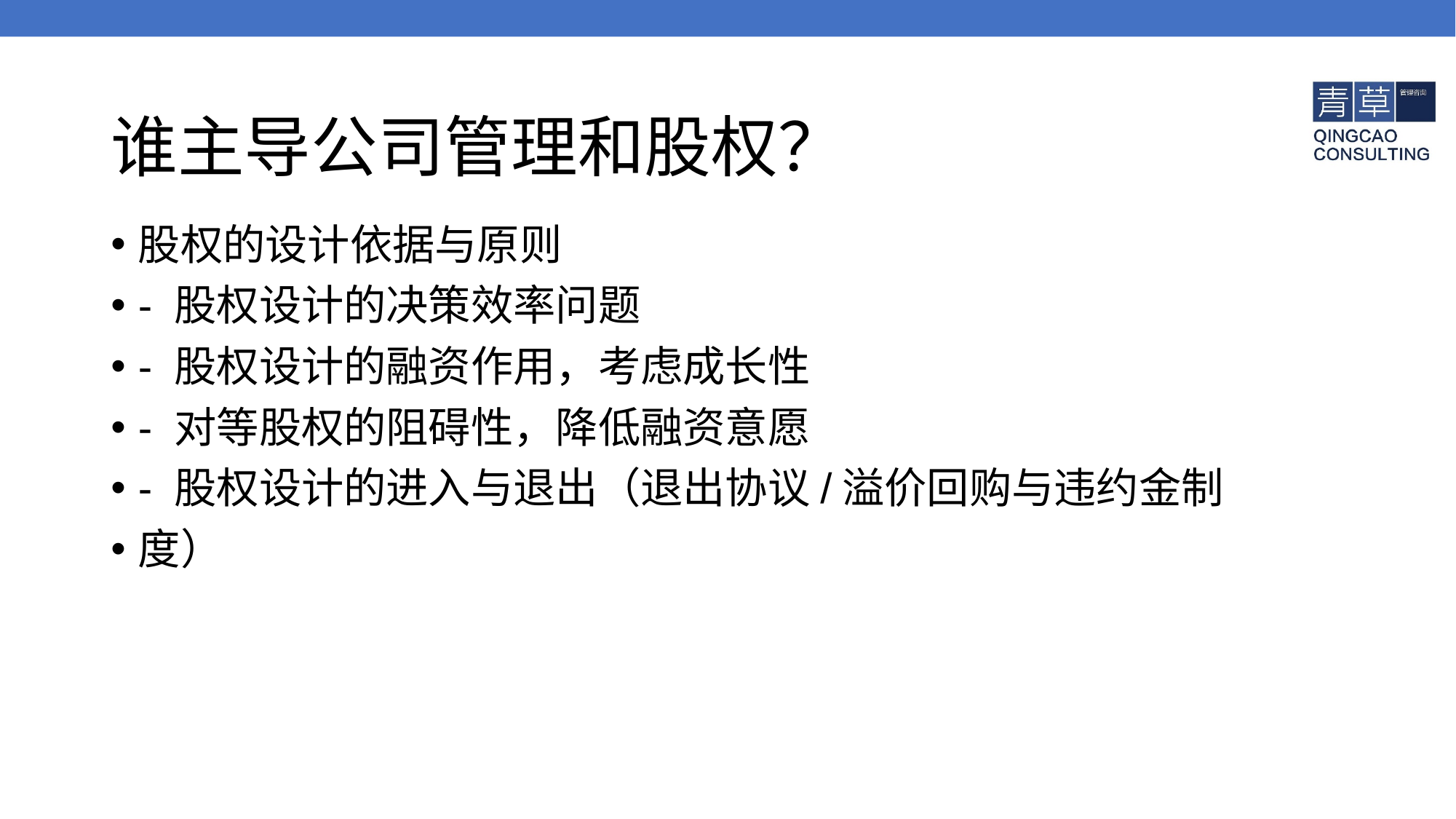

# 谁主导公司管理和股权？
股权的设计依据与原则
- 股权设计的决策效率问题
- 股权设计的融资作用，考虑成长性
- 对等股权的阻碍性，降低融资意愿
- 股权设计的进入与退出（退出协议/溢价回购与违约金制
度）